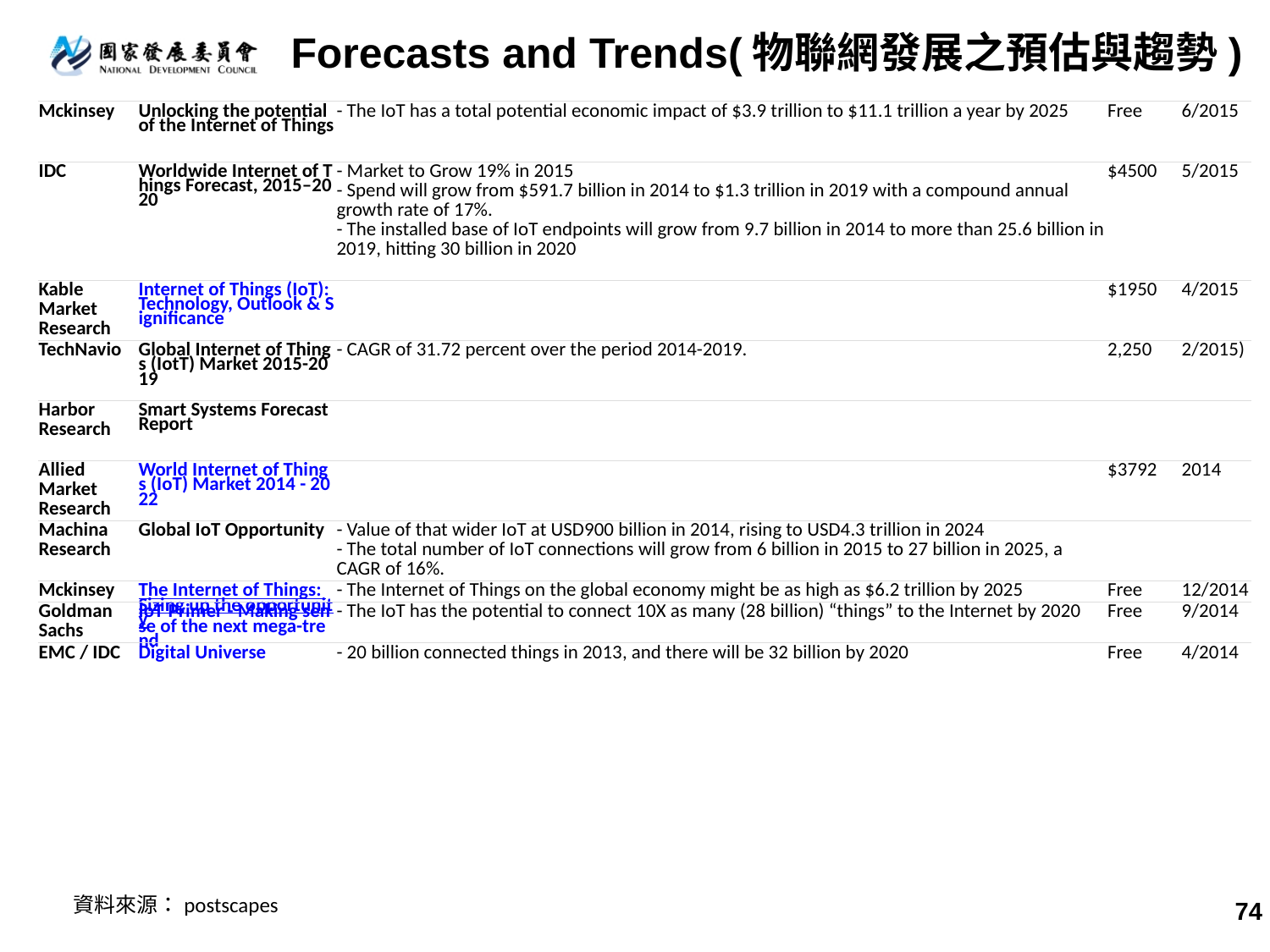

Forecasts and Trends(物聯網發展之預估與趨勢)
| Mckinsey | Unlocking the potential of the Internet of Things | - The IoT has a total potential economic impact of $3.9 trillion to $11.1 trillion a year by 2025 | Free | 6/2015 |
| --- | --- | --- | --- | --- |
| IDC | Worldwide Internet of Things Forecast, 2015–2020 | - Market to Grow 19% in 2015 - Spend will grow from $591.7 billion in 2014 to $1.3 trillion in 2019 with a compound annual growth rate of 17%.  - The installed base of IoT endpoints will grow from 9.7 billion in 2014 to more than 25.6 billion in 2019, hitting 30 billion in 2020 | $4500 | 5/2015 |
| Kable Market Research | Internet of Things (IoT): Technology, Outlook & Significance |  | $1950 | 4/2015 |
| TechNavio | Global Internet of Things (IotT) Market 2015-2019 | - CAGR of 31.72 percent over the period 2014-2019. | 2,250 | 2/2015) |
| Harbor Research | Smart Systems Forecast Report |  |  |  |
| Allied Market Research | World Internet of Things (IoT) Market 2014 - 2022 |  | $3792 | 2014 |
| Machina Research | Global IoT Opportunity | - Value of that wider IoT at USD900 billion in 2014, rising to USD4.3 trillion in 2024 - The total number of IoT connections will grow from 6 billion in 2015 to 27 billion in 2025, a CAGR of 16%. |  |  |
| Mckinsey | The Internet of Things: Sizing up the opportunity | - The Internet of Things on the global economy might be as high as $6.2 trillion by 2025 | Free | 12/2014 |
| Goldman Sachs | IoT Primer - Making sense of the next mega-trend | - The IoT has the potential to connect 10X as many (28 billion) “things” to the Internet by 2020 | Free | 9/2014 |
| EMC / IDC | Digital Universe | - 20 billion connected things in 2013, and there will be 32 billion by 2020 | Free | 4/2014 |
74
資料來源：postscapes